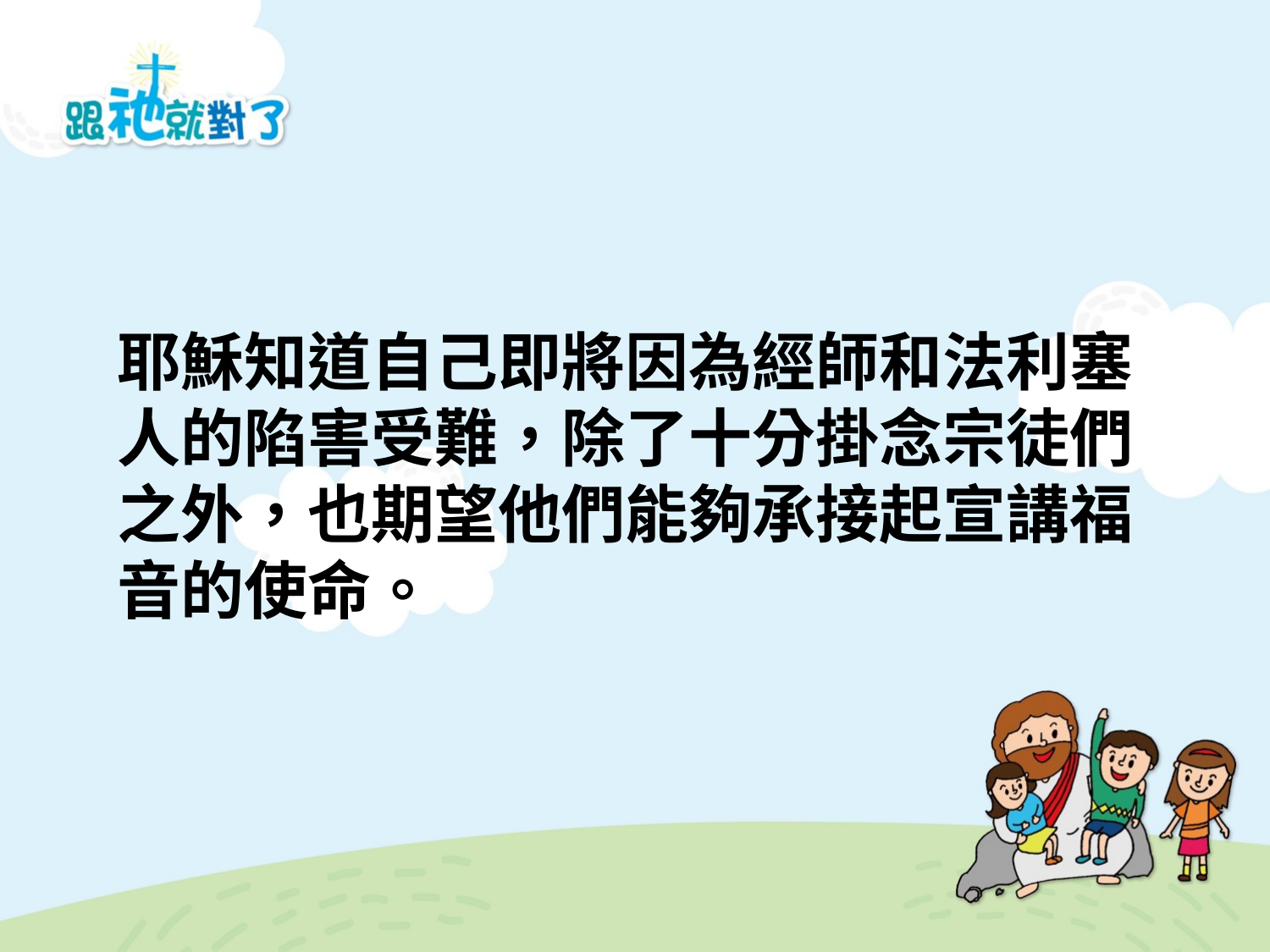

耶穌知道自己即將因為經師和法利塞人的陷害受難，除了十分掛念宗徒們之外，也期望他們能夠承接起宣講福音的使命。